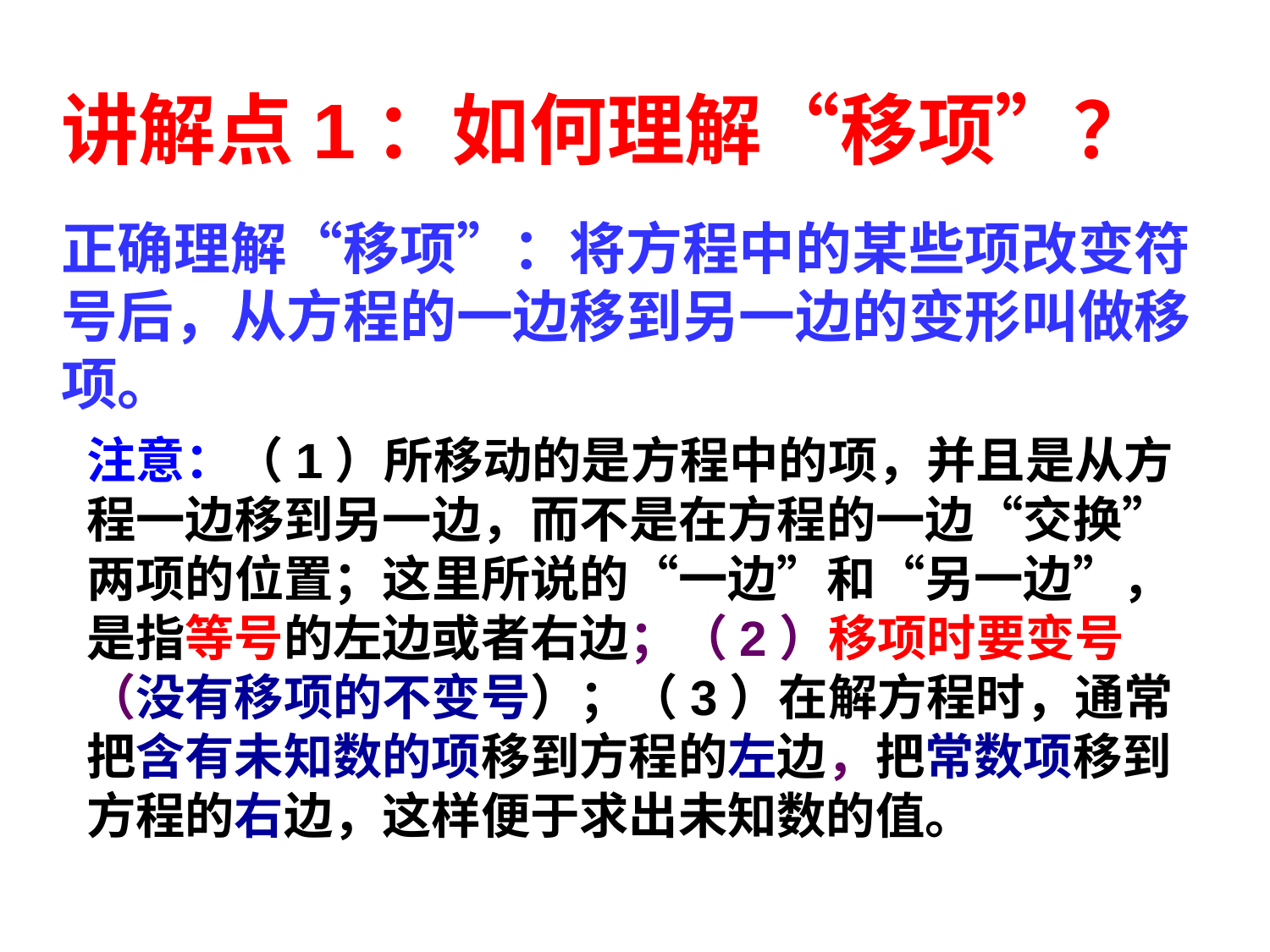

讲解点1：如何理解“移项”？
正确理解“移项”：将方程中的某些项改变符号后，从方程的一边移到另一边的变形叫做移项。
注意：（1）所移动的是方程中的项，并且是从方程一边移到另一边，而不是在方程的一边“交换”两项的位置；这里所说的“一边”和“另一边”，是指等号的左边或者右边；（2）移项时要变号（没有移项的不变号）；（3）在解方程时，通常把含有未知数的项移到方程的左边，把常数项移到方程的右边，这样便于求出未知数的值。